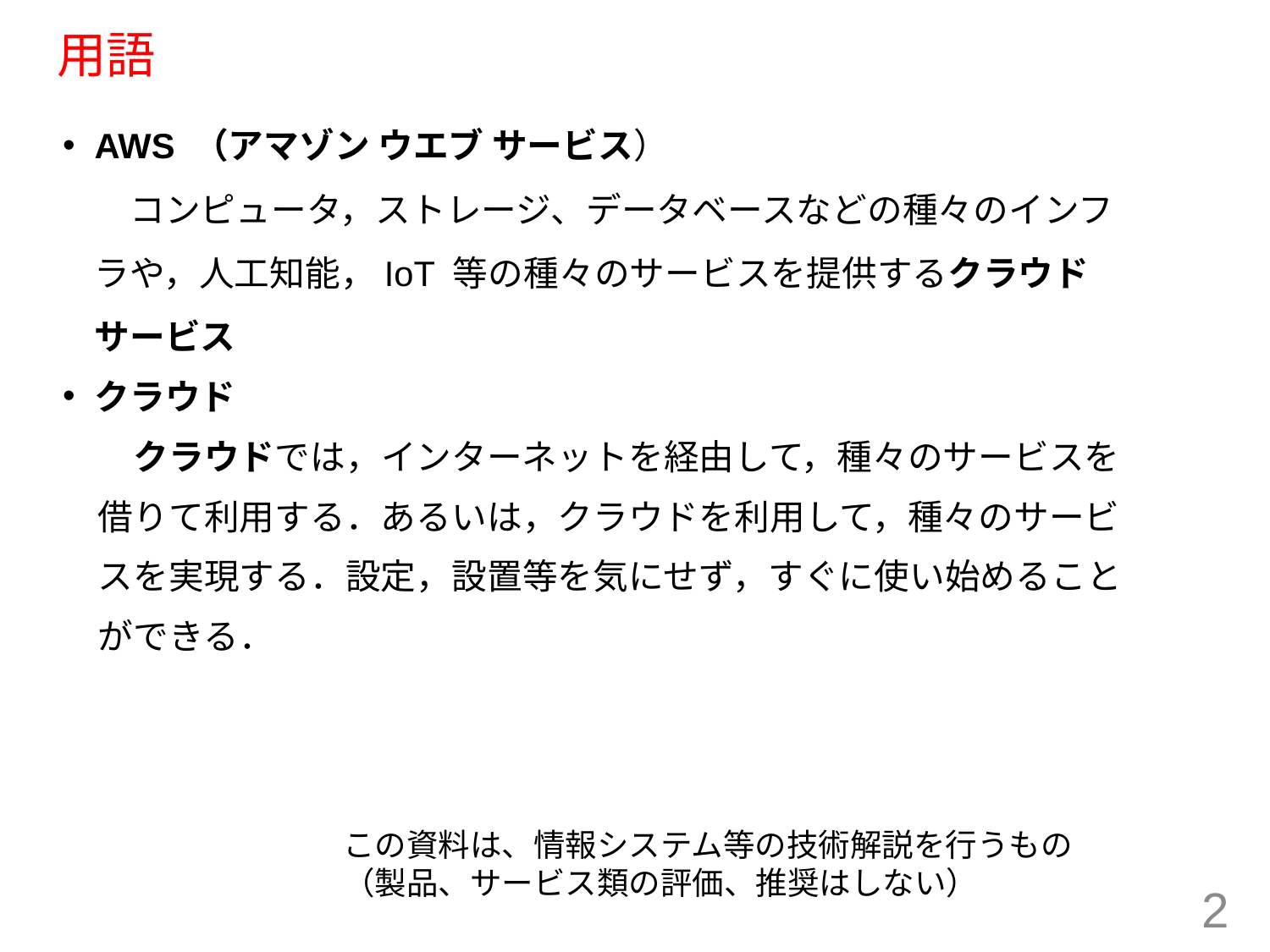

# 用語
AWS （アマゾン ウエブ サービス）
　コンピュータ，ストレージ、データベースなどの種々のインフラや，人工知能，IoT 等の種々のサービスを提供するクラウドサービス
クラウド
　　クラウドでは，インターネットを経由して，種々のサービスを
　借りて利用する．あるいは，クラウドを利用して，種々のサービ
　スを実現する．設定，設置等を気にせず，すぐに使い始めること
　ができる．

この資料は、情報システム等の技術解説を行うもの
（製品、サービス類の評価、推奨はしない）
2